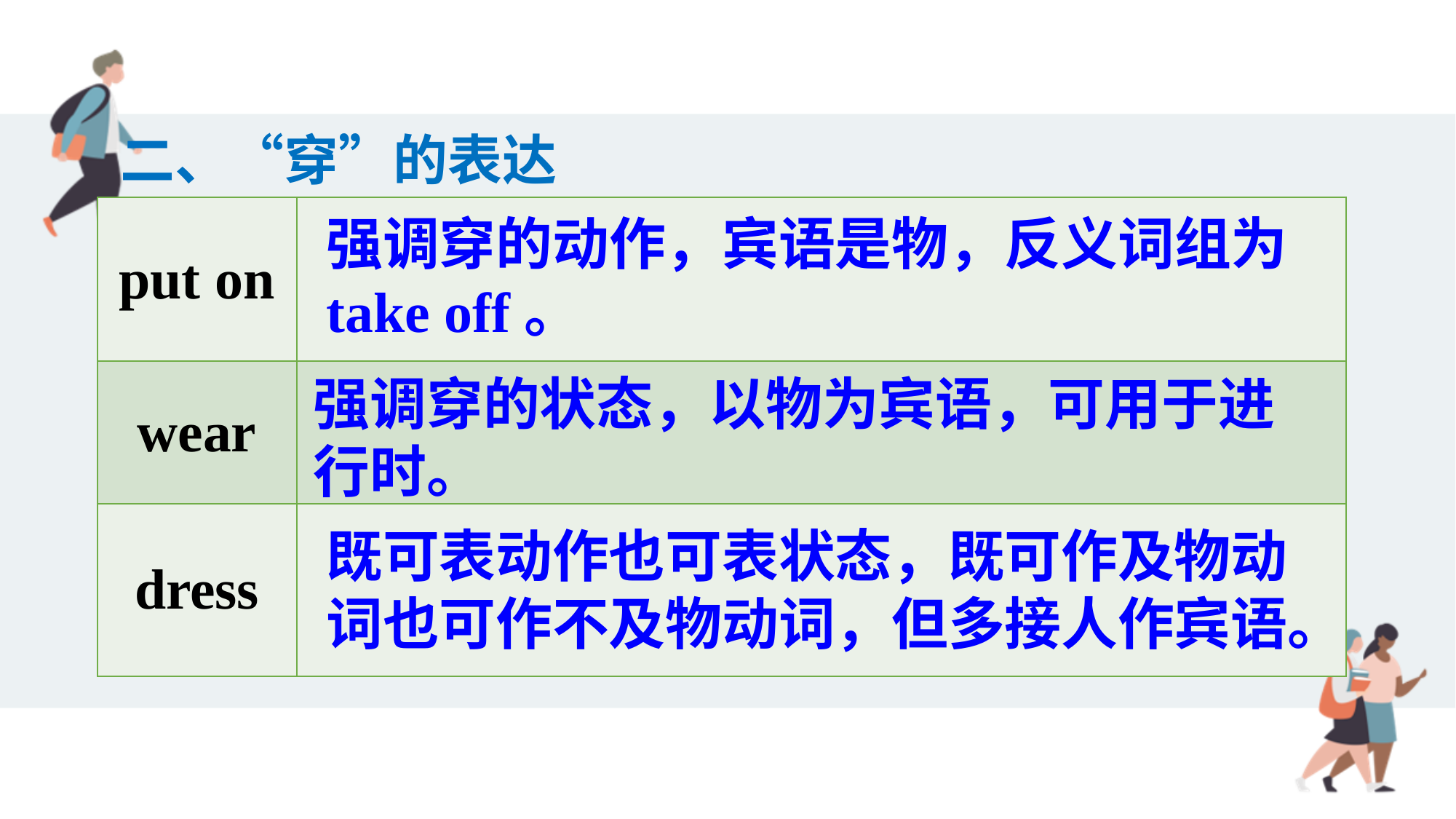

二、“穿”的表达
| put on |  |
| --- | --- |
| wear |  |
| dress |  |
强调穿的动作，宾语是物，反义词组为take off。
强调穿的状态，以物为宾语，可用于进行时。
既可表动作也可表状态，既可作及物动词也可作不及物动词，但多接人作宾语。